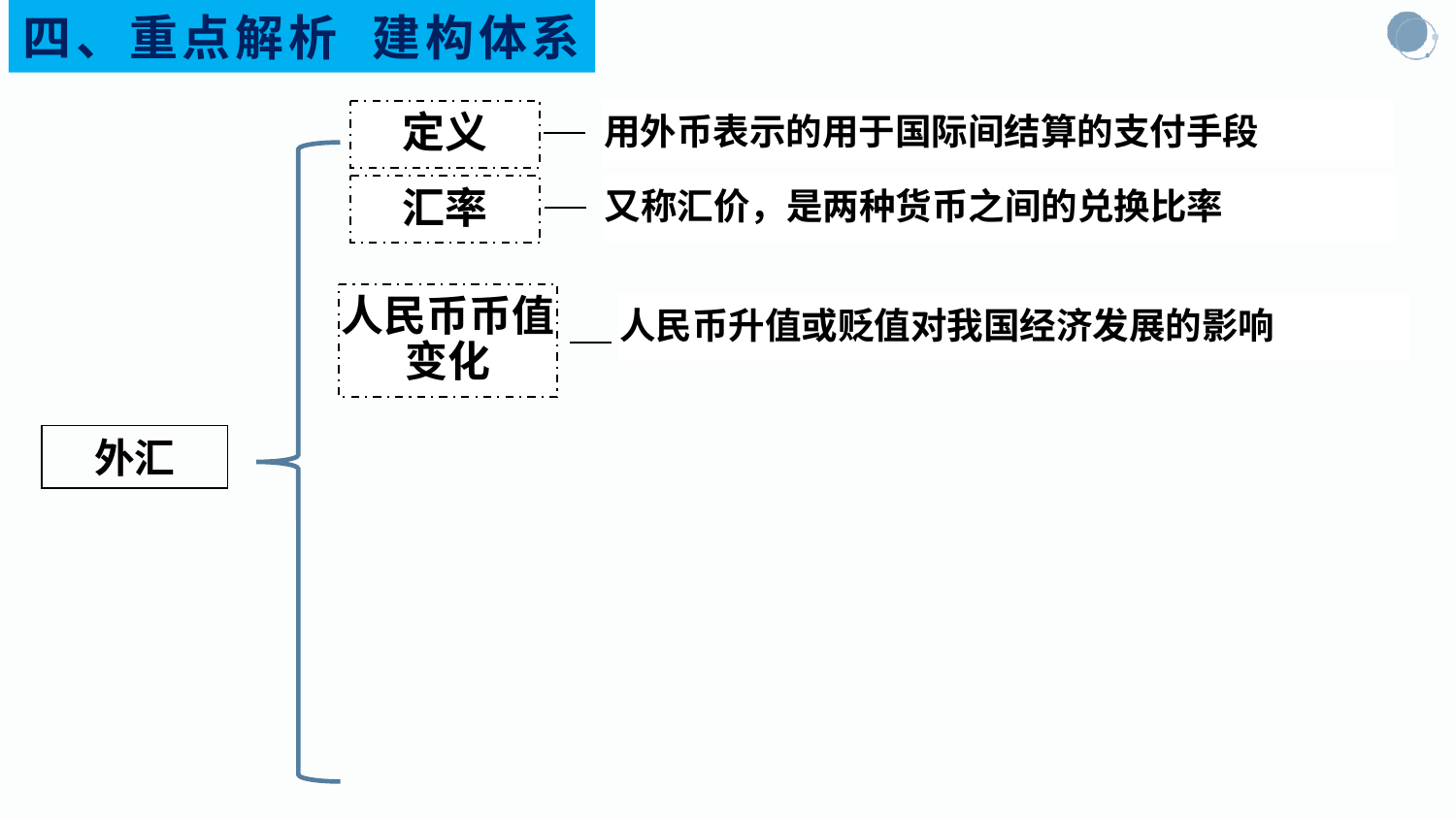

四、重点解析  建构体系
用外币表示的用于国际间结算的支付手段
定义

又称汇价，是两种货币之间的兑换比率
汇率

人民币币值变化
人民币升值或贬值对我国经济发展的影响

外汇